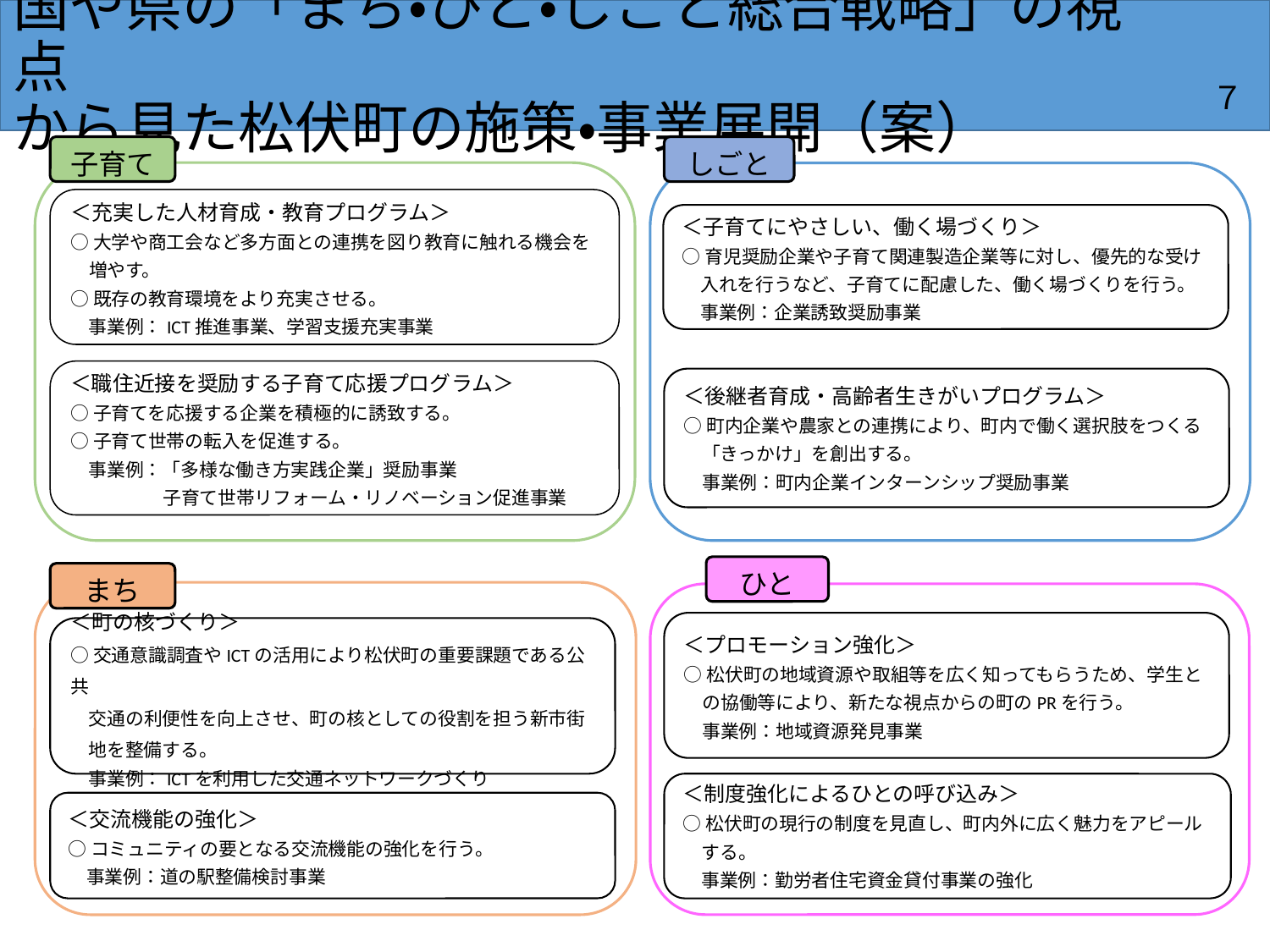

# 国や県の「まち・ひと・しごと総合戦略」の視点 から見た松伏町の施策・事業展開（案）
７

子育て
しごと

＜充実した人材育成・教育プログラム＞
○大学や商工会など多方面との連携を図り教育に触れる機会を増やす。
○既存の教育環境をより充実させる。
　事業例：ICT推進事業、学習支援充実事業
＜子育てにやさしい、働く場づくり＞
○育児奨励企業や子育て関連製造企業等に対し、優先的な受け入れを行うなど、子育てに配慮した、働く場づくりを行う。
　事業例：企業誘致奨励事業
＜職住近接を奨励する子育て応援プログラム＞
○子育てを応援する企業を積極的に誘致する。
○子育て世帯の転入を促進する。
　事業例：「多様な働き方実践企業」奨励事業
　子育て世帯リフォーム・リノベーション促進事業
＜後継者育成・高齢者生きがいプログラム＞
○町内企業や農家との連携により、町内で働く選択肢をつくる「きっかけ」を創出する。
　事業例：町内企業インターンシップ奨励事業
ひと
まち

＜プロモーション強化＞
○松伏町の地域資源や取組等を広く知ってもらうため、学生との協働等により、新たな視点からの町のPRを行う。
　事業例：地域資源発見事業
＜町の核づくり＞
○交通意識調査やICTの活用により松伏町の重要課題である公共
　交通の利便性を向上させ、町の核としての役割を担う新市街
　地を整備する。
　事業例：ICTを利用した交通ネットワークづくり
＜制度強化によるひとの呼び込み＞
○松伏町の現行の制度を見直し、町内外に広く魅力をアピールする。
　事業例：勤労者住宅資金貸付事業の強化
＜交流機能の強化＞
○コミュニティの要となる交流機能の強化を行う。
　事業例：道の駅整備検討事業